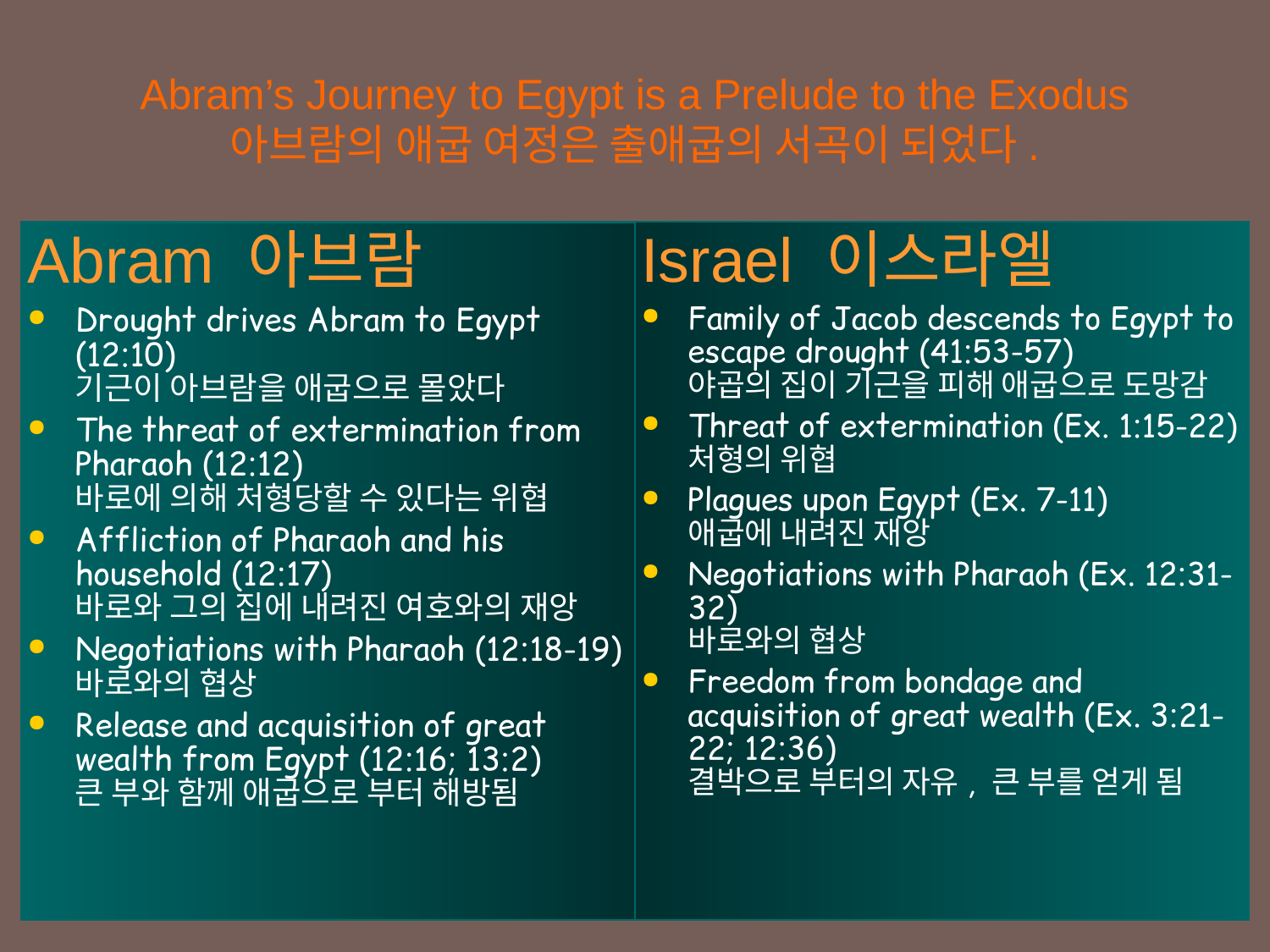

Abram’s Journey to Egypt is a Prelude to the Exodus
아브람의 애굽 여정은 출애굽의 서곡이 되었다.
Abram 아브람
Drought drives Abram to Egypt (12:10)
기근이 아브람을 애굽으로 몰았다
The threat of extermination from Pharaoh (12:12)
바로에 의해 처형당할 수 있다는 위협
Affliction of Pharaoh and his household (12:17)
바로와 그의 집에 내려진 여호와의 재앙
Negotiations with Pharaoh (12:18-19)
바로와의 협상
Release and acquisition of great wealth from Egypt (12:16; 13:2)
큰 부와 함께 애굽으로 부터 해방됨
Israel 이스라엘
Family of Jacob descends to Egypt to escape drought (41:53-57)
야곱의 집이 기근을 피해 애굽으로 도망감
Threat of extermination (Ex. 1:15-22)
처형의 위협
Plagues upon Egypt (Ex. 7-11)
애굽에 내려진 재앙
Negotiations with Pharaoh (Ex. 12:31-32)
바로와의 협상
Freedom from bondage and acquisition of great wealth (Ex. 3:21-22; 12:36)
결박으로 부터의 자유, 큰 부를 얻게 됨